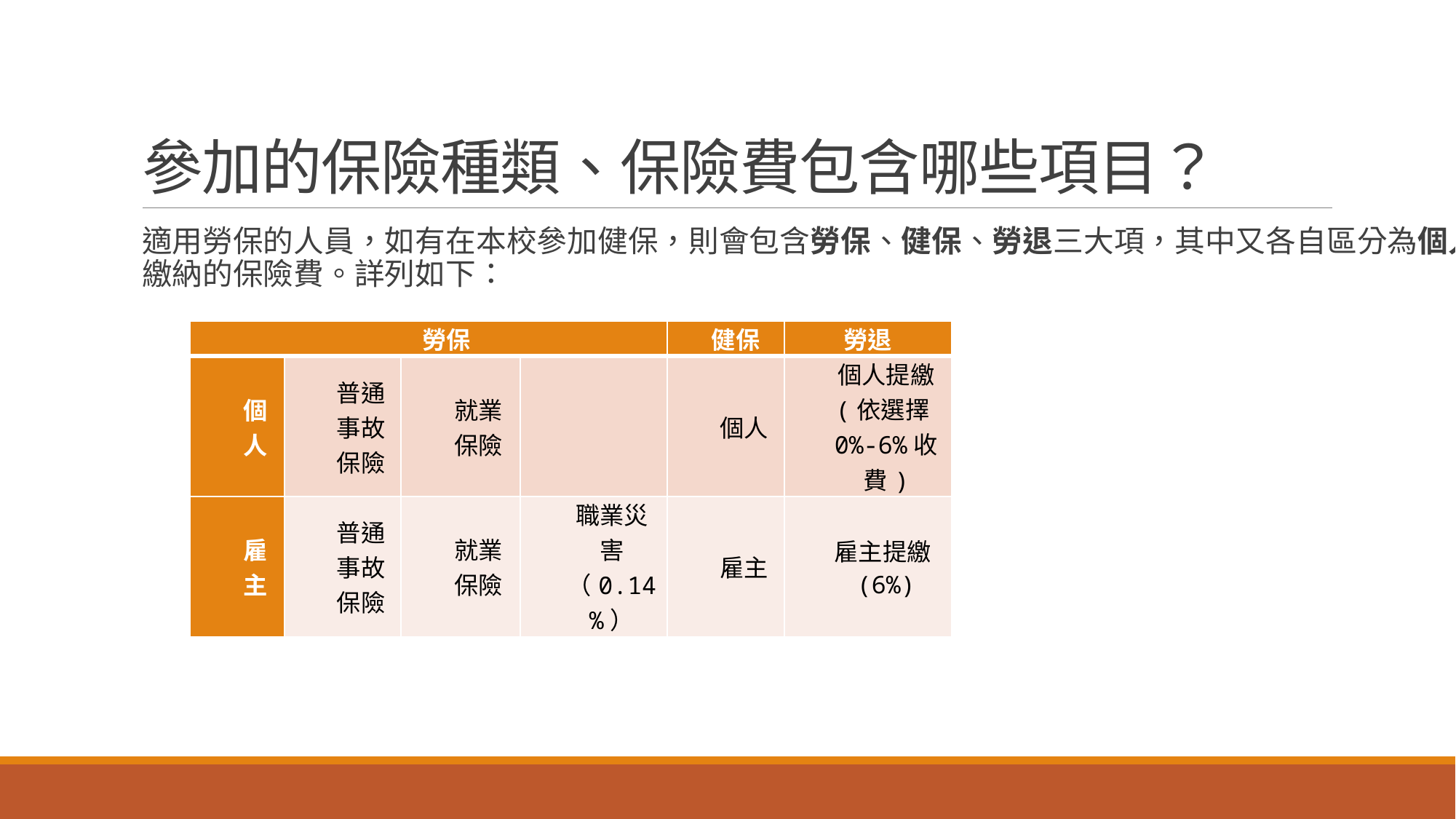

# 參加的保險種類、保險費包含哪些項目？
適用勞保的人員，如有在本校參加健保，則會包含勞保、健保、勞退三大項，其中又各自區分為個人與雇主應繳納的保險費。詳列如下：
| 勞保 |  |  |  | 健保 | 勞退 |
| --- | --- | --- | --- | --- | --- |
| 個人 | 普通事故保險 | 就業保險 |  | 個人 | 個人提繳 (依選擇0%-6%收費) |
| 雇主 | 普通事故保險 | 就業 保險 | 職業災害（0.14%） | 雇主 | 雇主提繳(6%) |